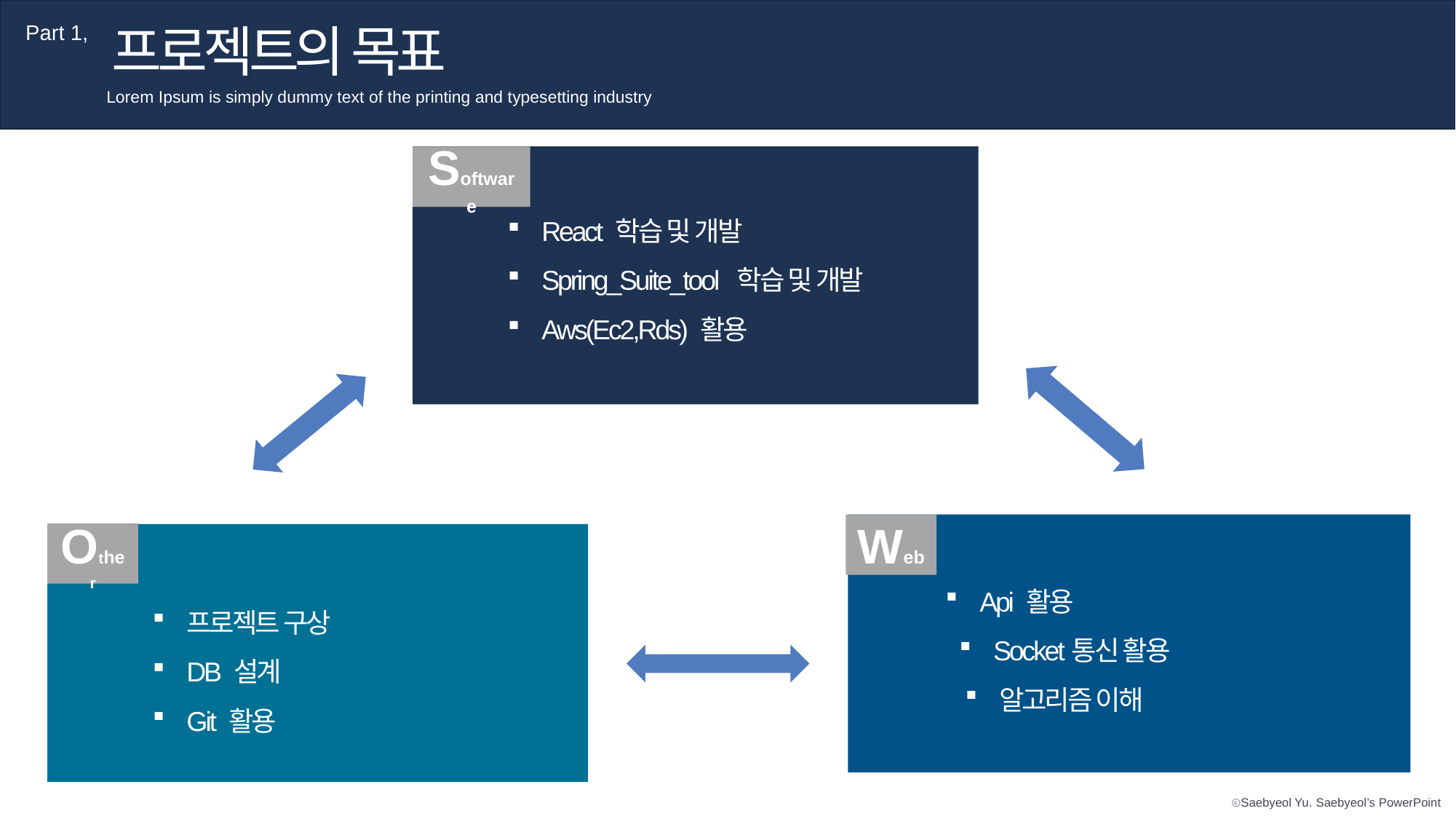

프로젝트의 목표
Part 1,
Lorem Ipsum is simply dummy text of the printing and typesetting industry

T

Software
React 학습 및 개발
Spring_Suite_tool  학습 및 개발
Aws(Ec2,Rds) 활용

Web
Other
Api 활용
Socket통신 활용
알고리즘 이해
프로젝트 구상
DB 설계
Git 활용